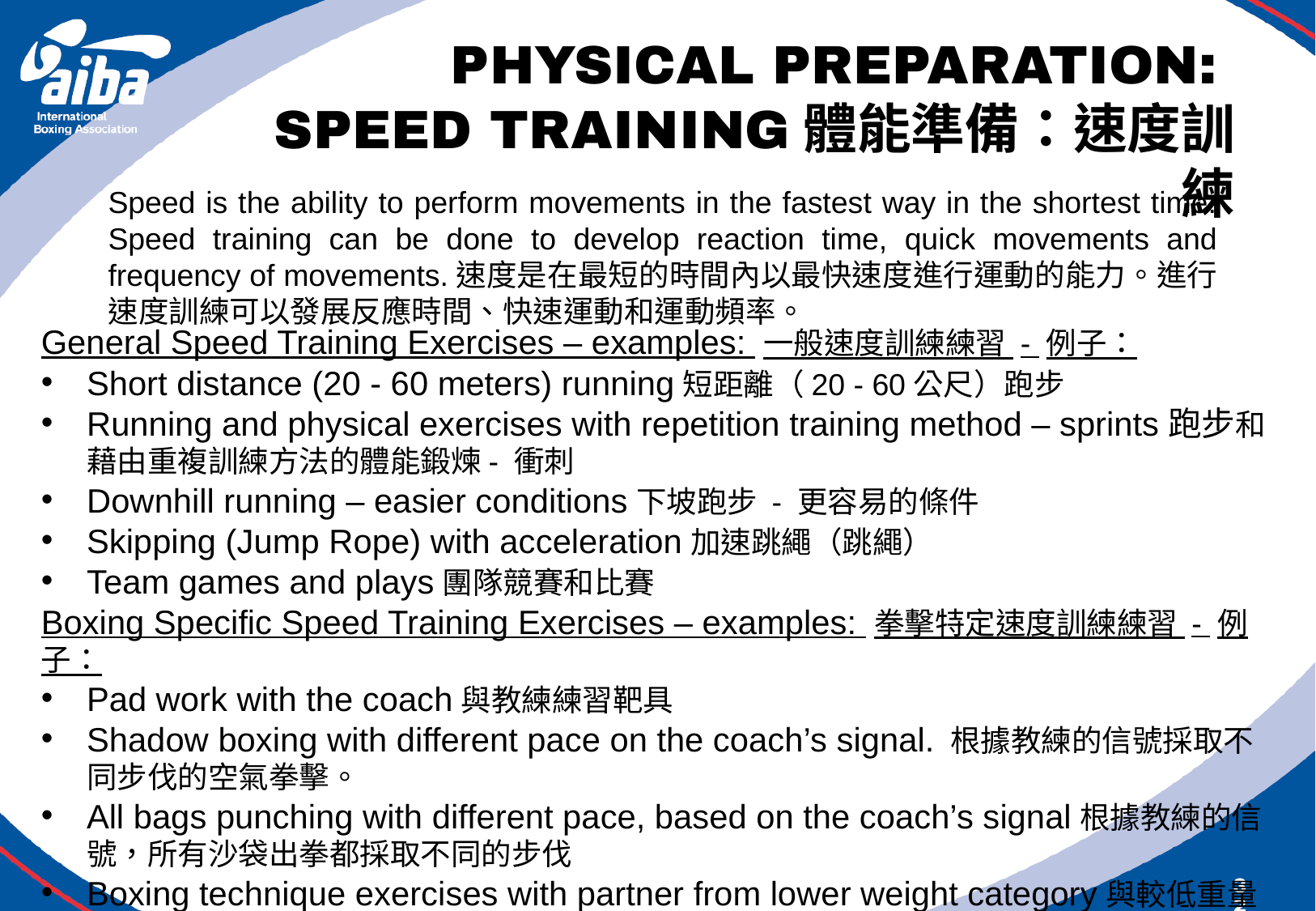

# PHYSICAL PREPARATION: SPEED TRAINING體能準備：速度訓練
Speed is the ability to perform movements in the fastest way in the shortest time. Speed training can be done to develop reaction time, quick movements and frequency of movements.速度是在最短的時間內以最快速度進行運動的能力。進行速度訓練可以發展反應時間、快速運動和運動頻率。
General Speed Training Exercises – examples: 一般速度訓練練習 - 例子：
Short distance (20 - 60 meters) running短距離（20 - 60公尺）跑步
Running and physical exercises with repetition training method – sprints跑步和藉由重複訓練方法的體能鍛煉- 衝刺
Downhill running – easier conditions下坡跑步 - 更容易的條件
Skipping (Jump Rope) with acceleration加速跳繩（跳繩）
Team games and plays團隊競賽和比賽
Boxing Specific Speed Training Exercises – examples: 拳擊特定速度訓練練習 - 例子：
Pad work with the coach與教練練習靶具
Shadow boxing with different pace on the coach’s signal. 根據教練的信號採取不同步伐的空氣拳擊。
All bags punching with different pace, based on the coach’s signal根據教練的信號，所有沙袋出拳都採取不同的步伐
Boxing technique exercises with partner from lower weight category與較低重量類別的夥伴進行拳擊技巧練習
Shadow boxing in limited movements space在有限動作空間內的空氣拳擊

328